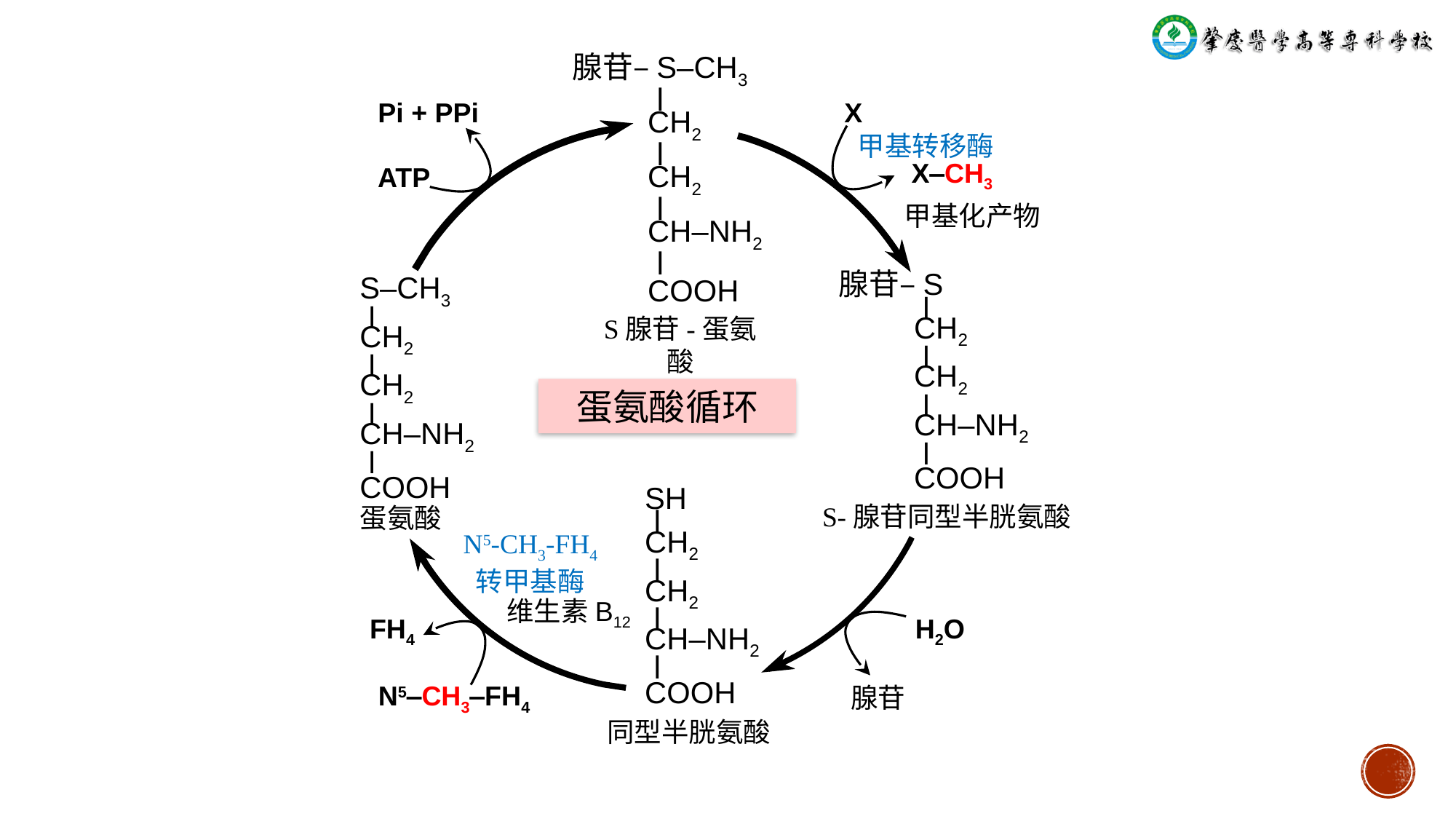

腺苷‒S‒CH3
          ⅼ
         CH2
          ⅼ
         CH2
          ⅼ
         CH‒NH2
          ⅼ
         COOH

Pi + PPi
X

甲基转移酶

ATP
X‒CH3
甲基化产物

腺苷‒S
          ǀ
         CH2
          ǀ
         CH2
          ǀ
         CH‒NH2
          ǀ
         COOH
 S‒CH3
  ǀ
 CH2
  ǀ
 CH2
  ǀ
 CH‒NH2
  ǀ
 COOH
S腺苷-蛋氨酸
蛋氨酸循环
 SH
  ⅼ
 CH2
  ⅼ
 CH2
  ⅼ
 CH‒NH2
  ⅼ
 COOH
S-腺苷同型半胱氨酸
蛋氨酸

N5-CH3-FH4
转甲基酶

维生素B12

FH4
H2O

腺苷
N5‒CH3‒FH4
同型半胱氨酸